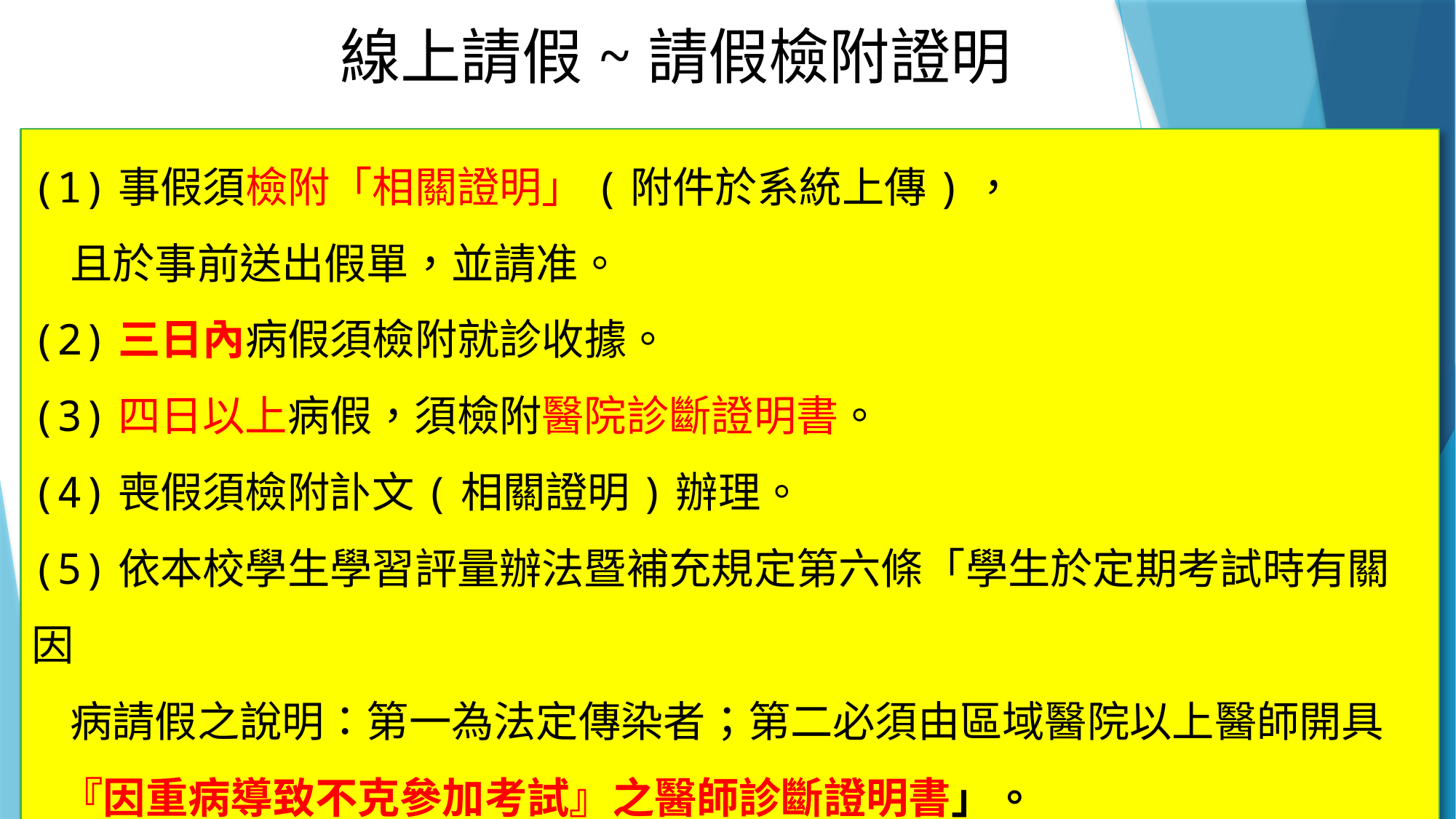

線上請假~請假檢附證明
(1)事假須檢附「相關證明」(附件於系統上傳)，
   且於事前送出假單，並請准。
(2)三日內病假須檢附就診收據。
(3)四日以上病假，須檢附醫院診斷證明書。
(4)喪假須檢附訃文(相關證明)辦理。
(5)依本校學生學習評量辦法暨補充規定第六條「學生於定期考試時有關因
   病請假之說明：第一為法定傳染者；第二必須由區域醫院以上醫師開具
  『因重病導致不克參加考試』之醫師診斷證明書」。